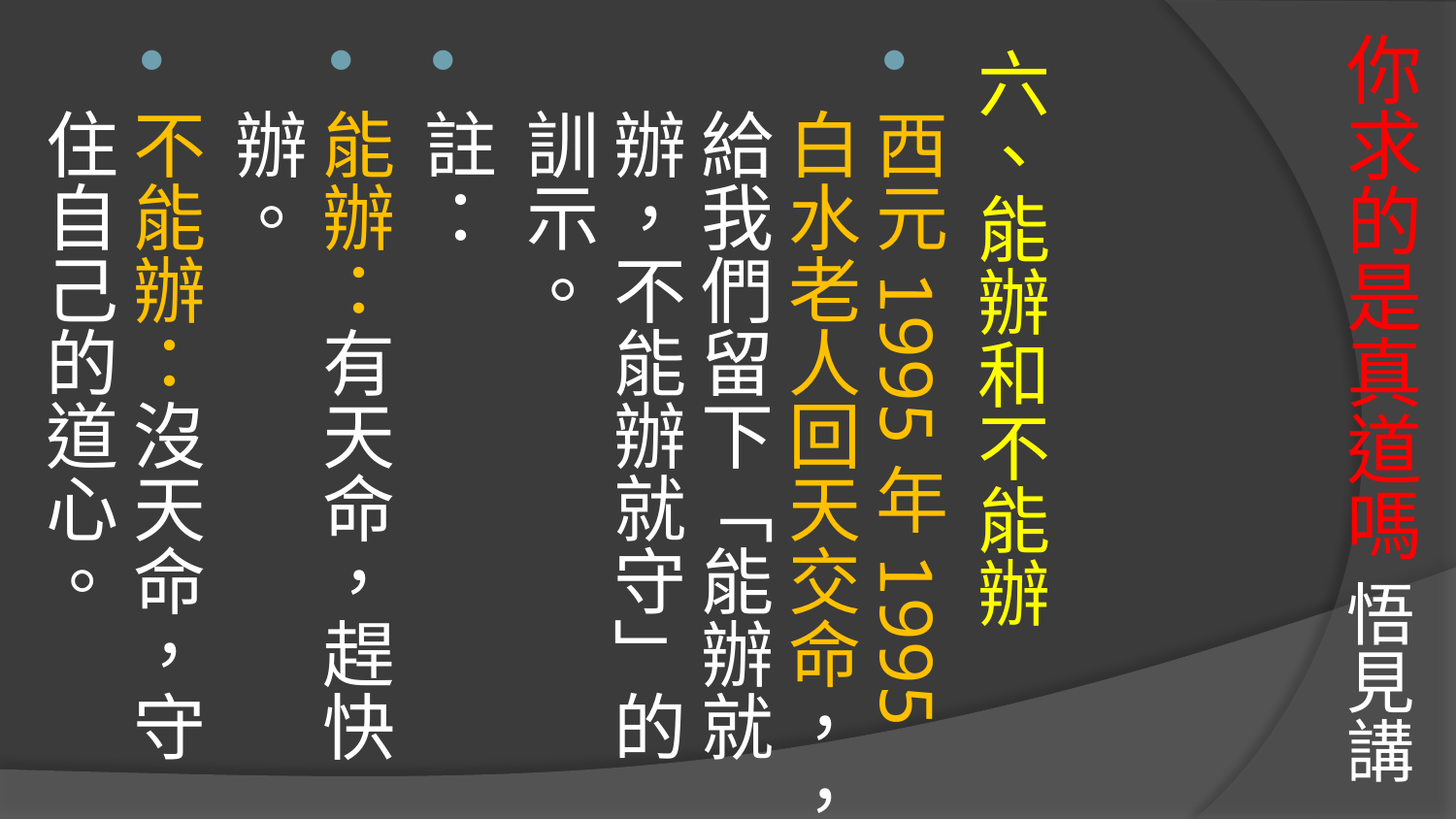

# 你求的是真道嗎 悟見講
六、能辦和不能辦
西元1995年1995白水老人回天交命，，給我們留下「能辦就辦，不能辦就守」的訓示。
註：
能辦：有天命，趕快辦。
不能辦：沒天命，守住自己的道心。